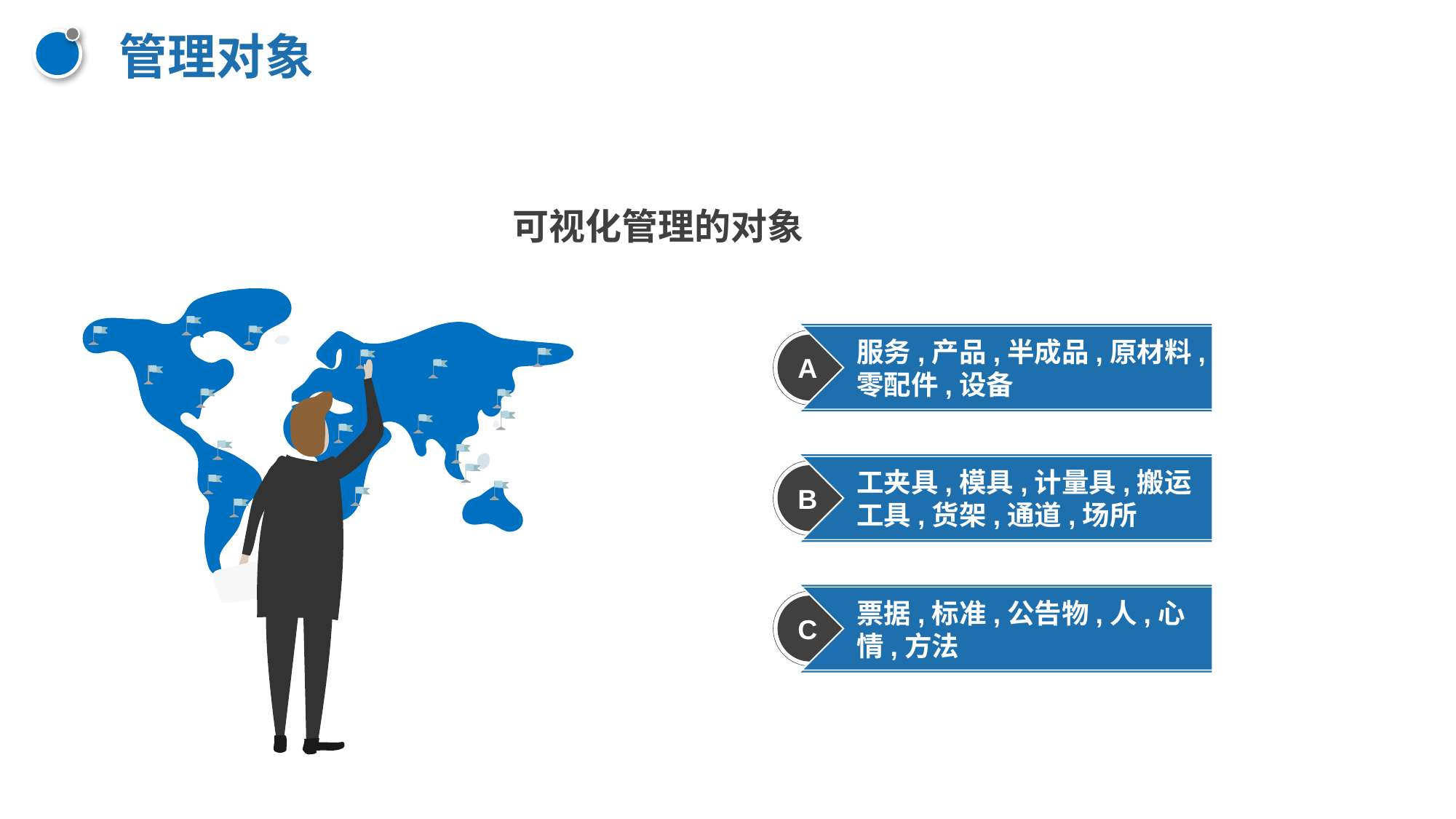

管理对象
可视化管理的对象

服务,产品,半成品,原材料,零配件,设备
A
工夹具,模具,计量具,搬运工具,货架,通道,场所
B
票据,标准,公告物,人,心情,方法
C